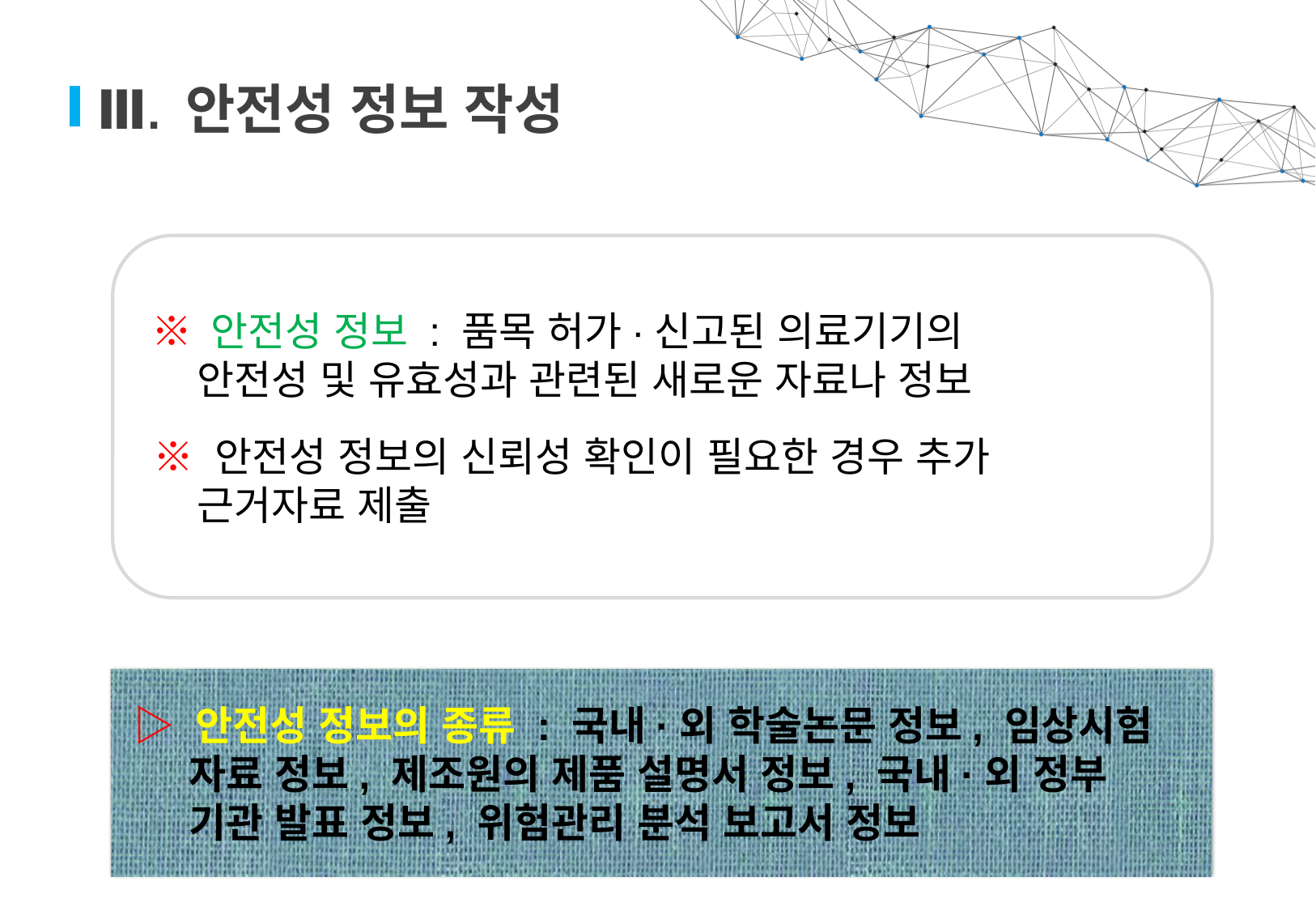

# Ⅲ. 안전성 정보 작성
 ※ 안전성 정보 : 품목 허가·신고된 의료기기의
    안전성 및 유효성과 관련된 새로운 자료나 정보

 ※ 안전성 정보의 신뢰성 확인이 필요한 경우 추가
    근거자료 제출
 ▷ 안전성 정보의 종류 : 국내·외 학술논문 정보, 임상시험
     자료 정보, 제조원의 제품 설명서 정보, 국내·외 정부
     기관 발표 정보, 위험관리 분석 보고서 정보